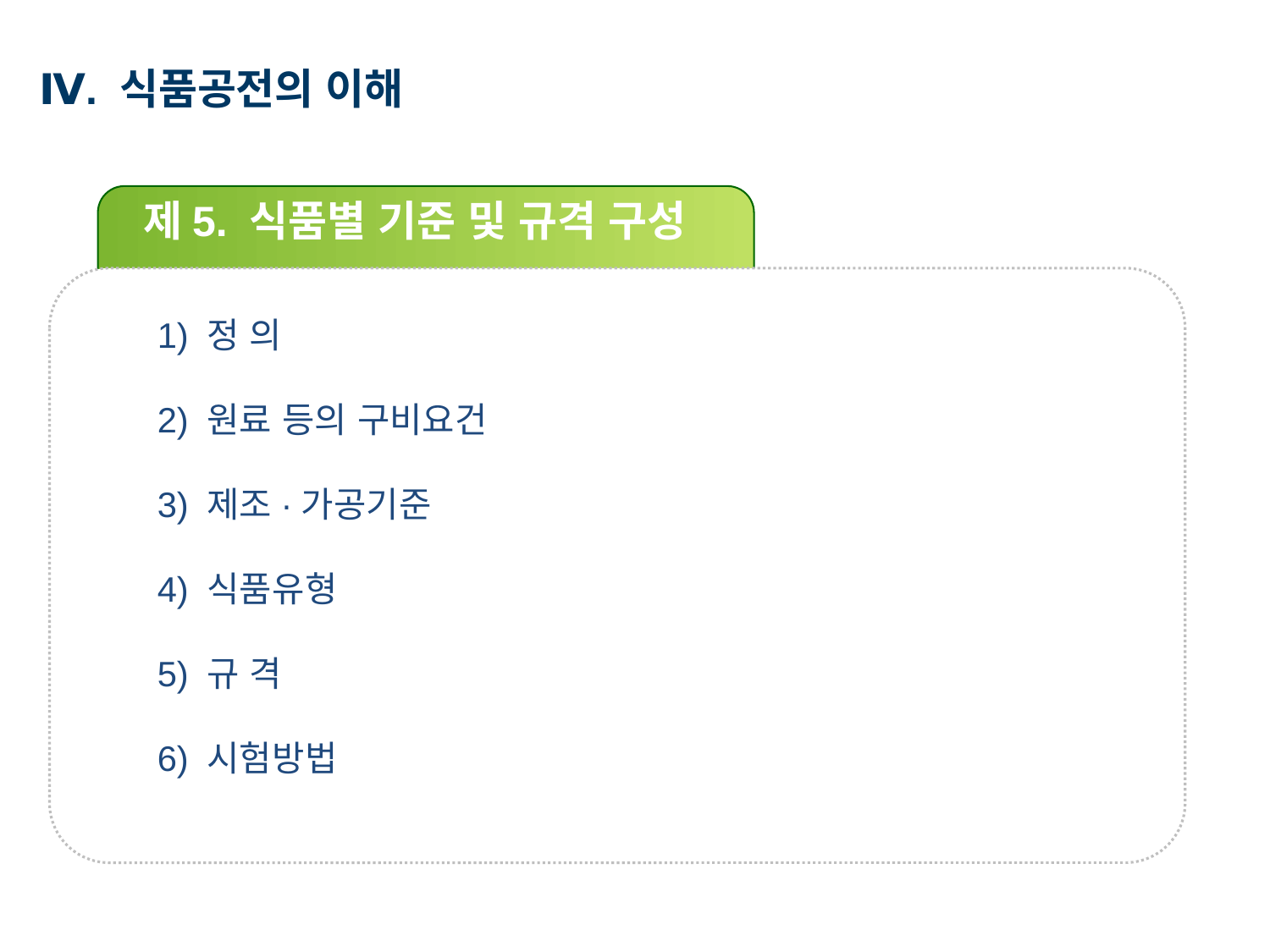

Ⅳ. 식품공전의 이해
제5. 식품별 기준 및 규격 구성
        1) 정 의

        2) 원료 등의 구비요건

        3) 제조·가공기준

        4) 식품유형

        5) 규 격

        6) 시험방법